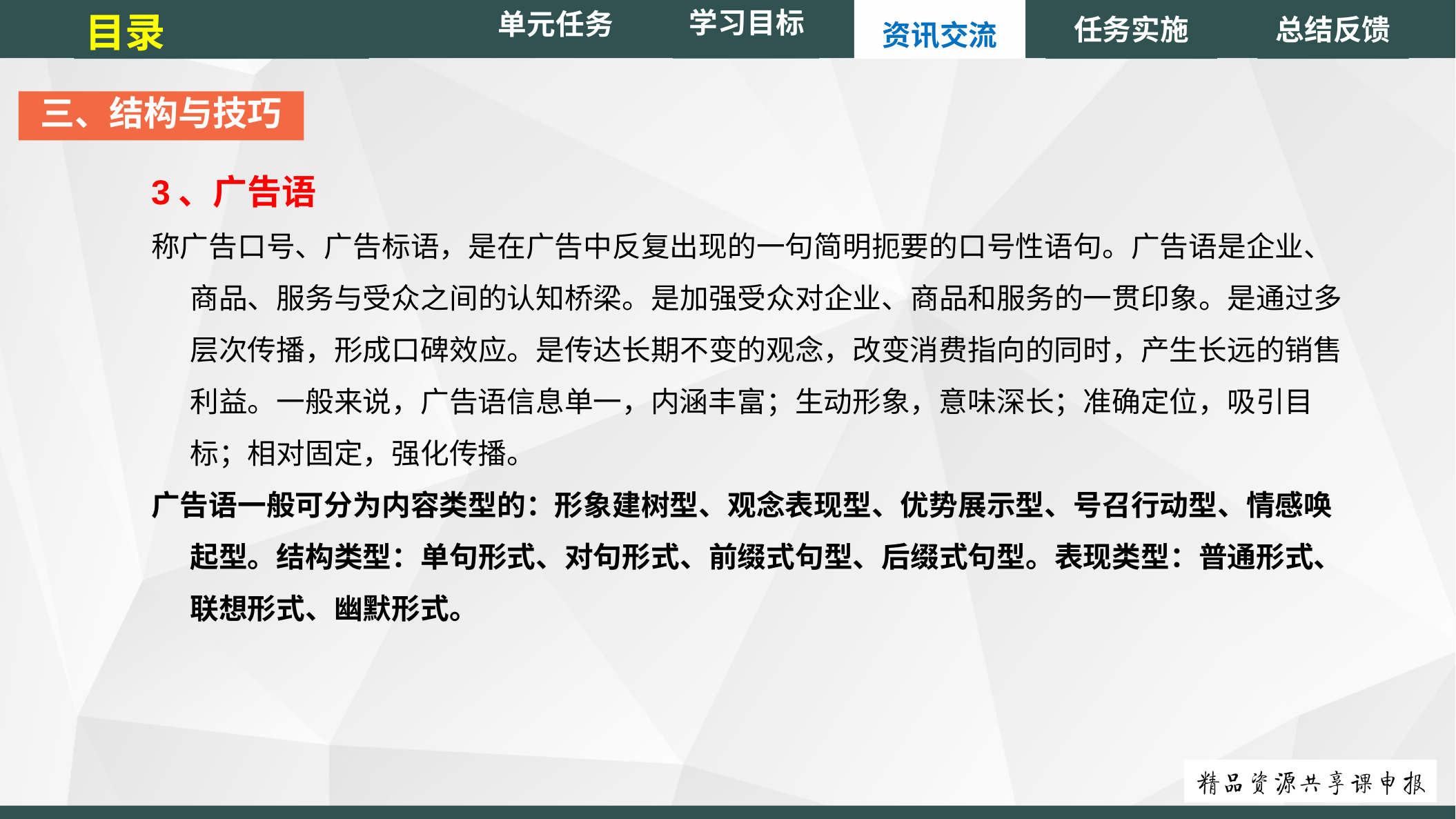

单元任务
目录
任务实施
总结反馈
学习目标
资讯交流

三、结构与技巧
3、广告语
称广告口号、广告标语，是在广告中反复出现的一句简明扼要的口号性语句。广告语是企业、商品、服务与受众之间的认知桥梁。是加强受众对企业、商品和服务的一贯印象。是通过多层次传播，形成口碑效应。是传达长期不变的观念，改变消费指向的同时，产生长远的销售利益。一般来说，广告语信息单一，内涵丰富；生动形象，意味深长；准确定位，吸引目标；相对固定，强化传播。
广告语一般可分为内容类型的：形象建树型、观念表现型、优势展示型、号召行动型、情感唤起型。结构类型：单句形式、对句形式、前缀式句型、后缀式句型。表现类型：普通形式、联想形式、幽默形式。